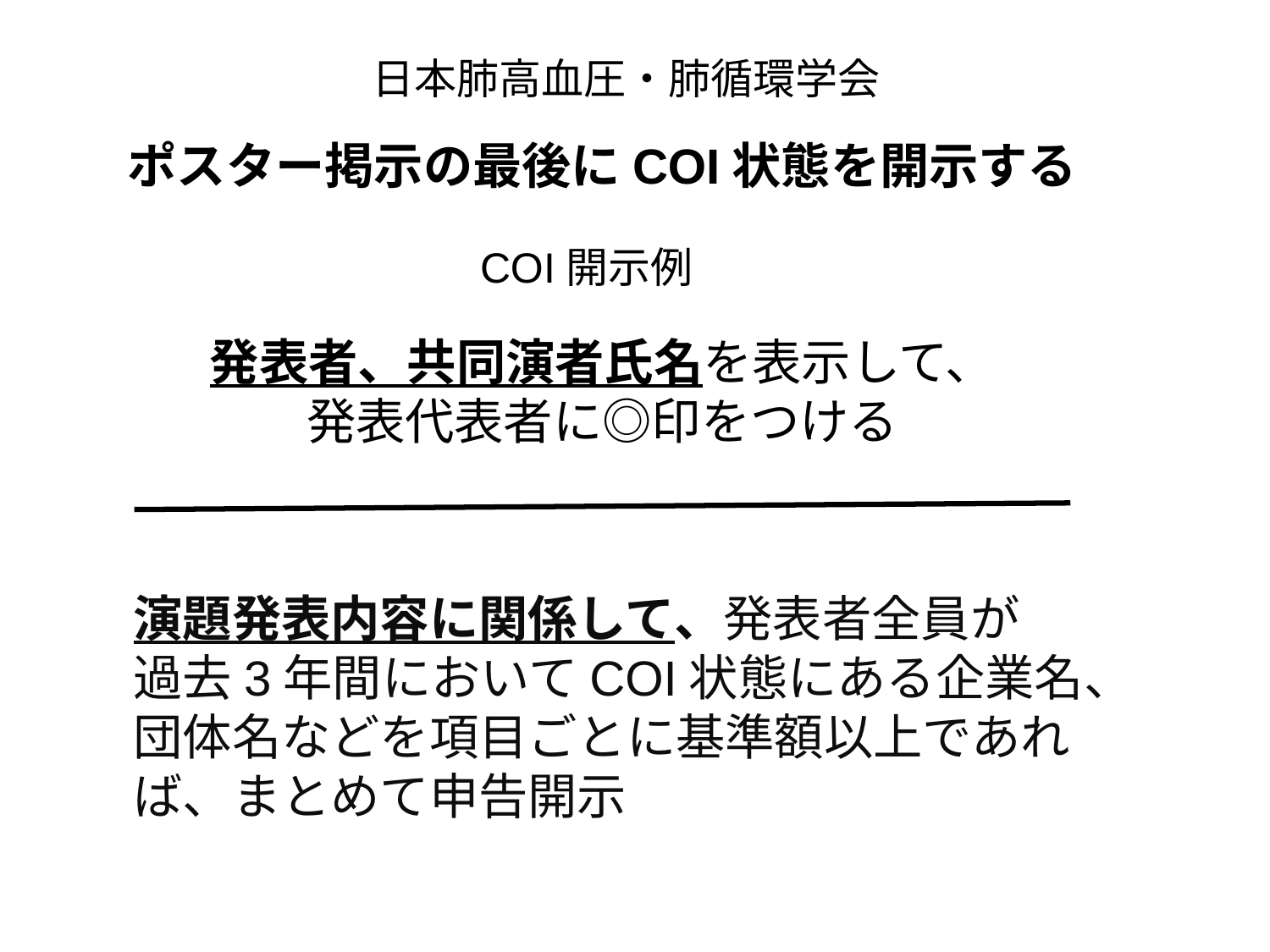

日本肺高血圧・肺循環学会
ポスター掲示の最後にCOI状態を開示する
COI開示例
発表者、共同演者氏名を表示して、
発表代表者に◎印をつける
演題発表内容に関係して、発表者全員が
過去3年間においてCOI状態にある企業名、団体名などを項目ごとに基準額以上であれば、まとめて申告開示